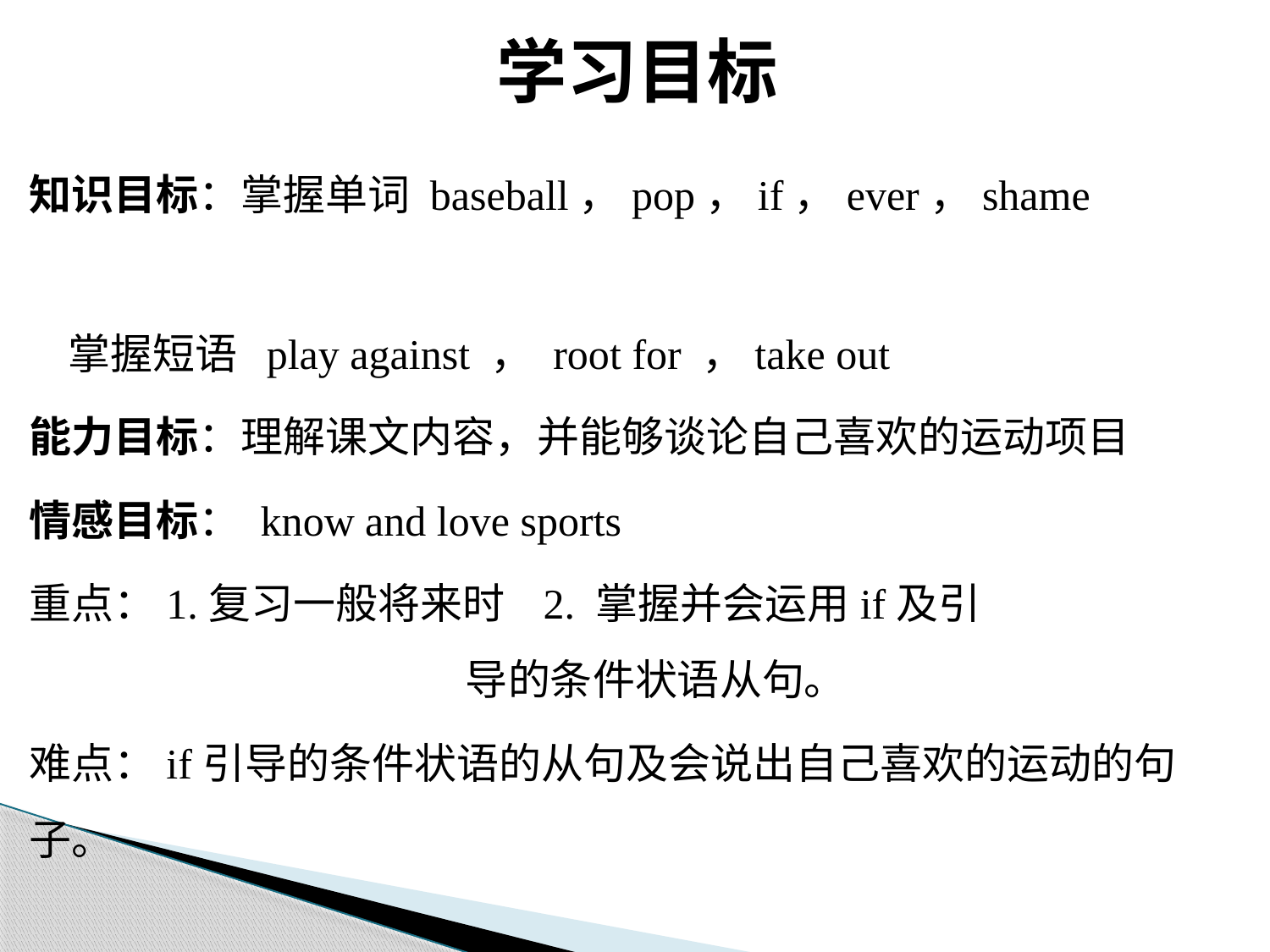

# 学习目标
知识目标：掌握单词 baseball，pop，if，ever，shame
   掌握短语  play against ， root for ，take out
能力目标：理解课文内容，并能够谈论自己喜欢的运动项目
情感目标： know and love sports
重点：1.复习一般将来时   2. 掌握并会运用if及引                                                                            导的条件状语从句。
难点：if引导的条件状语的从句及会说出自己喜欢的运动的句子。